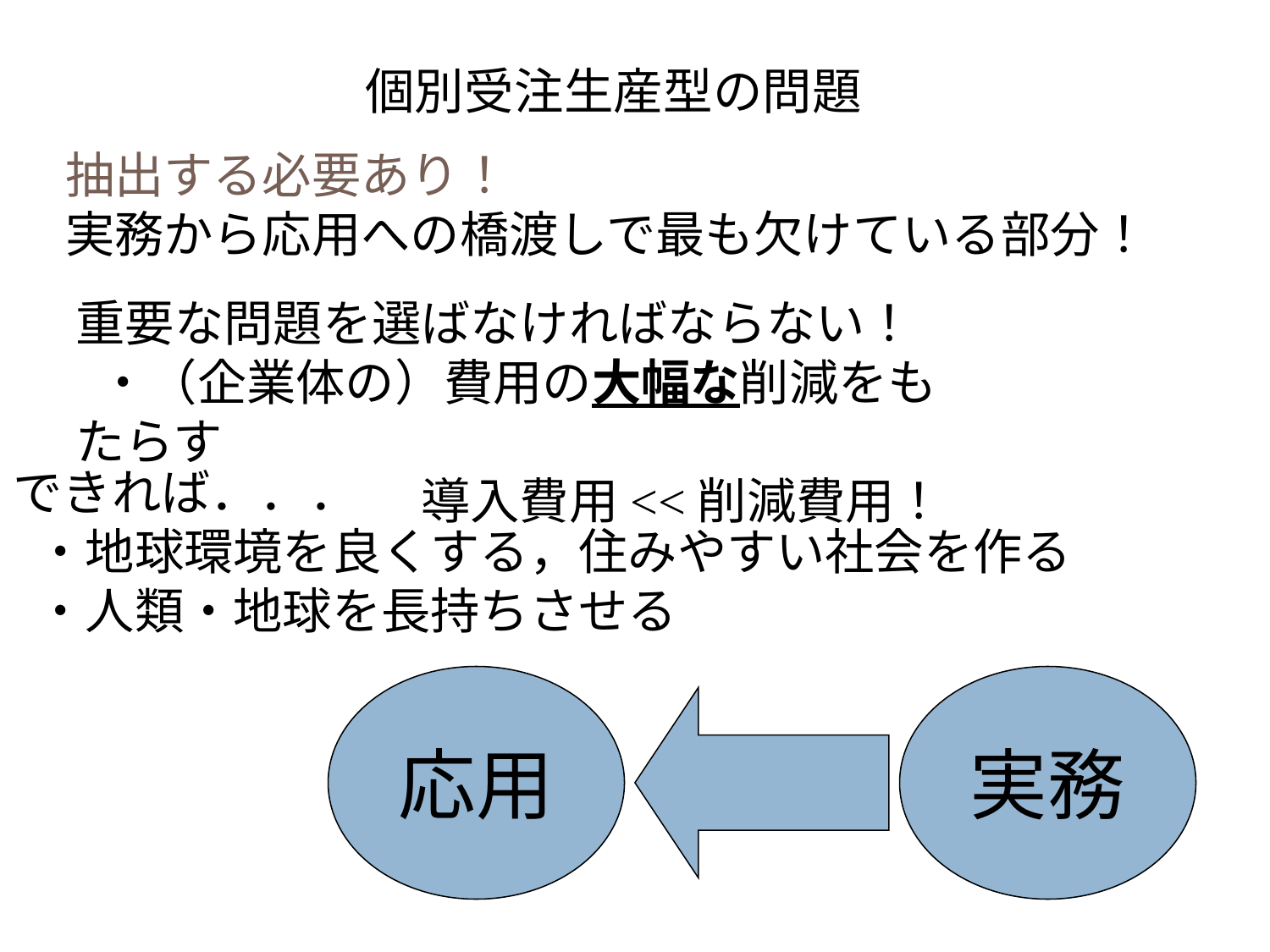

# 個別受注生産型の問題
抽出する必要あり！
実務から応用への橋渡しで最も欠けている部分！
重要な問題を選ばなければならない！
 ・（企業体の）費用の大幅な削減をもたらす
　　　　　　　導入費用<<削減費用！
できれば．．．
 ・地球環境を良くする，住みやすい社会を作る
 ・人類・地球を長持ちさせる

応用
実務